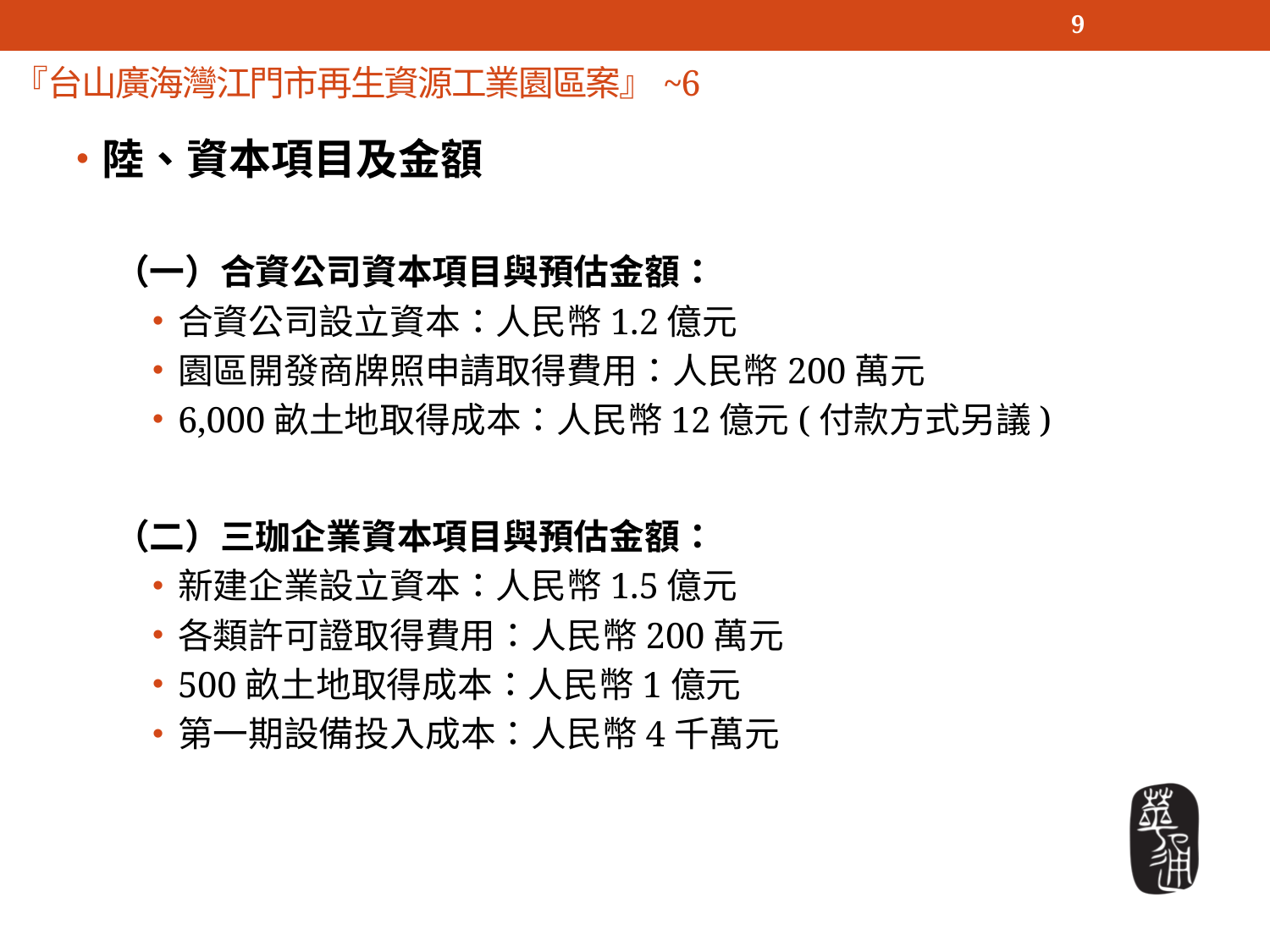

9
# 『台山廣海灣江門市再生資源工業園區案』~6
陸、資本項目及金額

（一）合資公司資本項目與預估金額：
合資公司設立資本：人民幣1.2億元
園區開發商牌照申請取得費用：人民幣200萬元
6,000畝土地取得成本：人民幣12億元(付款方式另議)

（二）三珈企業資本項目與預估金額：
新建企業設立資本：人民幣1.5億元
各類許可證取得費用：人民幣200萬元
500畝土地取得成本：人民幣1億元
第一期設備投入成本：人民幣4千萬元